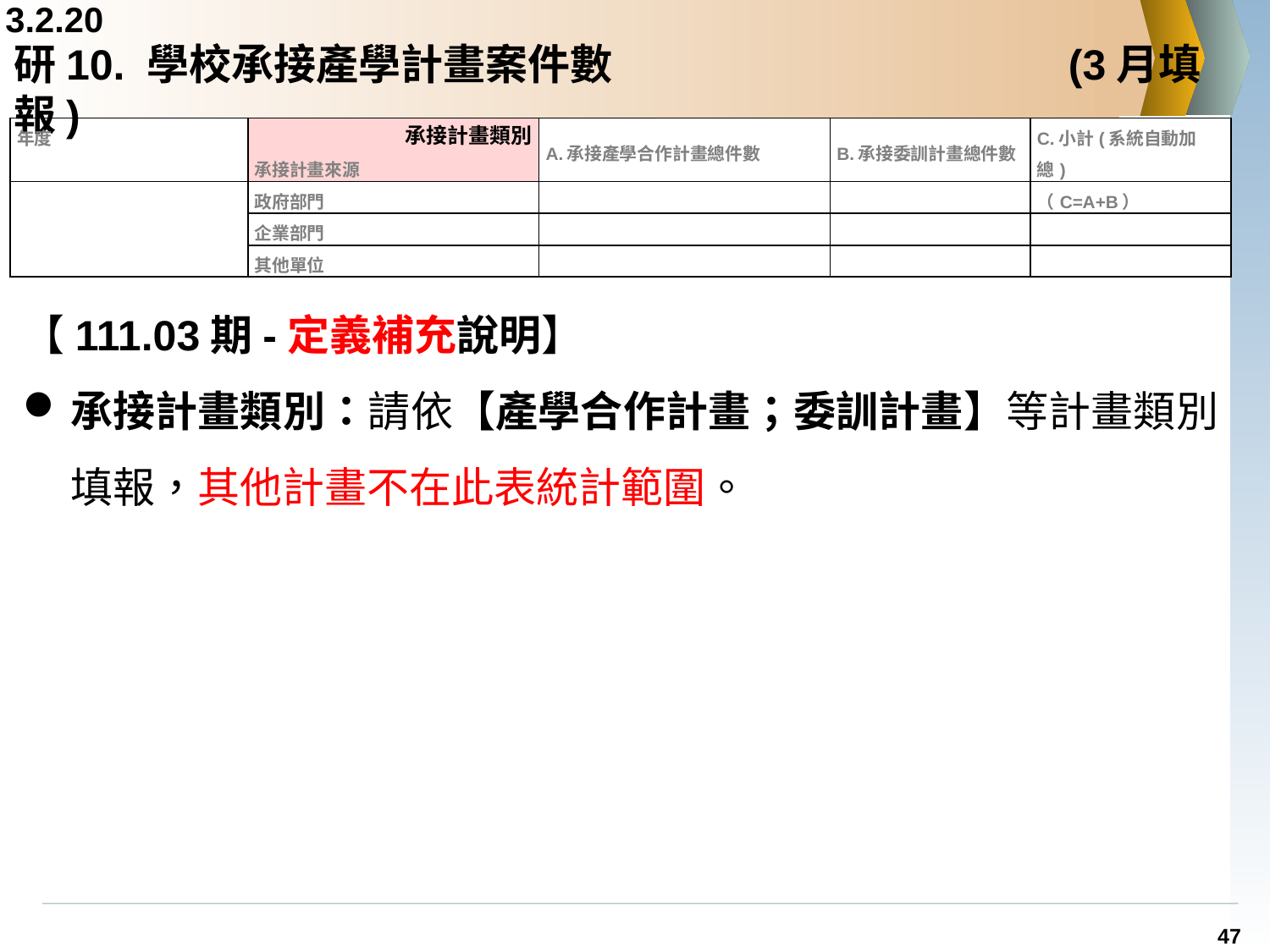

3.2.20
# 研10. 學校承接產學計畫案件數				   (3月填報)
| 年度 | 承接計畫類別 承接計畫來源 | A.承接產學合作計畫總件數 | B.承接委訓計畫總件數 | C.小計(系統自動加總) （C=A+B） |
| --- | --- | --- | --- | --- |
|  | 政府部門 |  |  |  |
|  | 企業部門 |  |  |  |
|  | 其他單位 |  |  |  |
【111.03期-定義補充說明】
承接計畫類別：請依【產學合作計畫；委訓計畫】等計畫類別填報，其他計畫不在此表統計範圍。